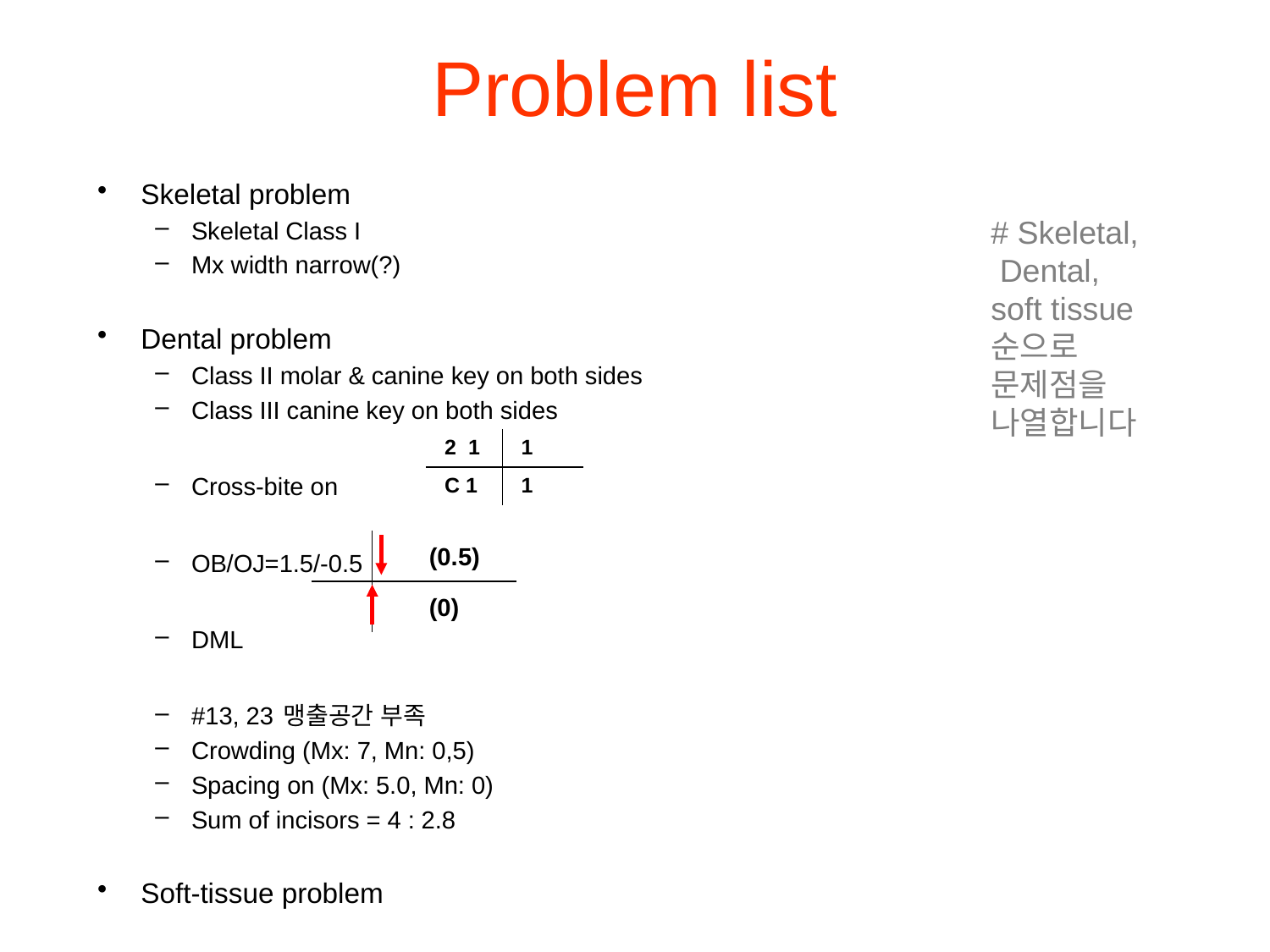

# Problem list
Skeletal problem
Skeletal Class I
Mx width narrow(?)

Dental problem
Class II molar & canine key on both sides
Class III canine key on both sides

Cross-bite on

OB/OJ=1.5/-0.5

DML

#13, 23 맹출공간 부족
Crowding (Mx: 7, Mn: 0,5)
Spacing on (Mx: 5.0, Mn: 0)
Sum of incisors = 4 : 2.8

Soft-tissue problem
# Skeletal,
 Dental,
soft tissue
순으로 문제점을
나열합니다
| 2 1 | 1 |
| --- | --- |
| C 1 | 1 |
|  | (0.5) |
| --- | --- |
|  | (0) |